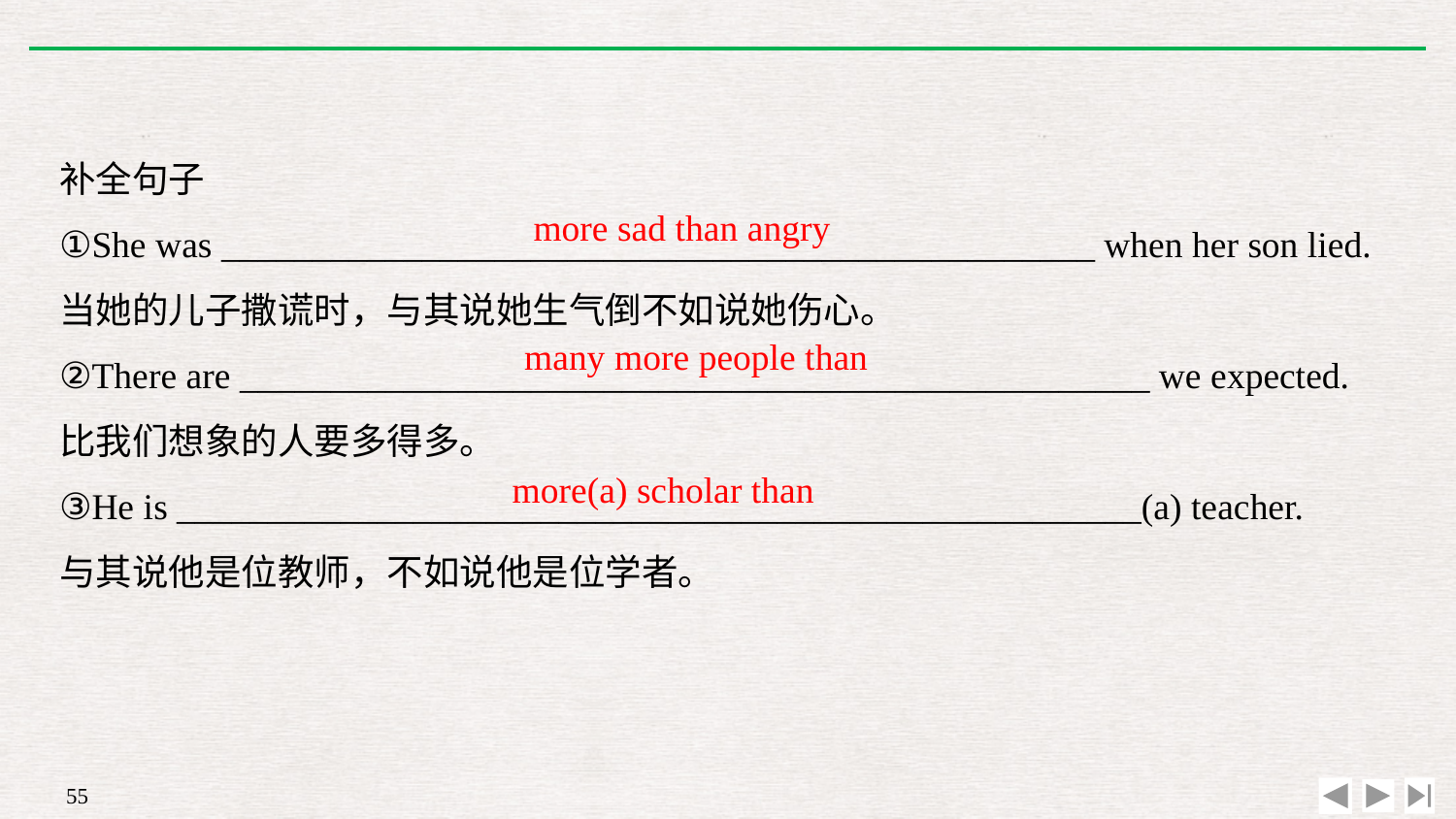

补全句子
①She was ________________________________________________ when her son lied.
当她的儿子撒谎时，与其说她生气倒不如说她伤心。
②There are __________________________________________________ we expected.
比我们想象的人要多得多。
③He is _____________________________________________________(a) teacher.
与其说他是位教师，不如说他是位学者。
more sad than angry
many more people than
more(a) scholar than